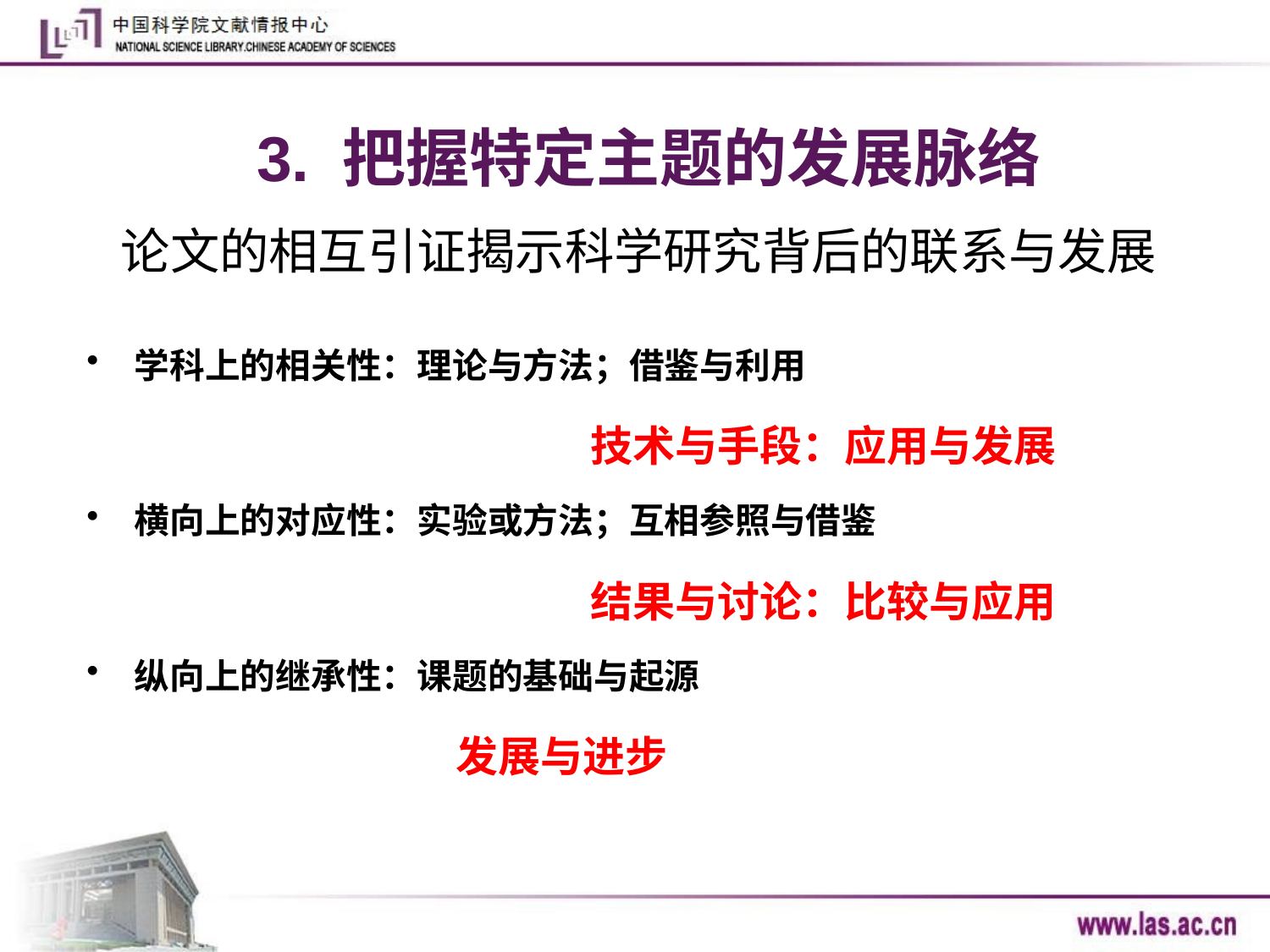

四、 Web of Science平台检索应用
# 3. 把握特定主题的发展脉络
   论文的相互引证揭示科学研究背后的联系与发展

学科上的相关性：理论与方法；借鉴与利用
			    	 技术与手段：应用与发展
横向上的对应性：实验或方法；互相参照与借鉴
				 结果与讨论：比较与应用
纵向上的继承性：课题的基础与起源
                               发展与进步